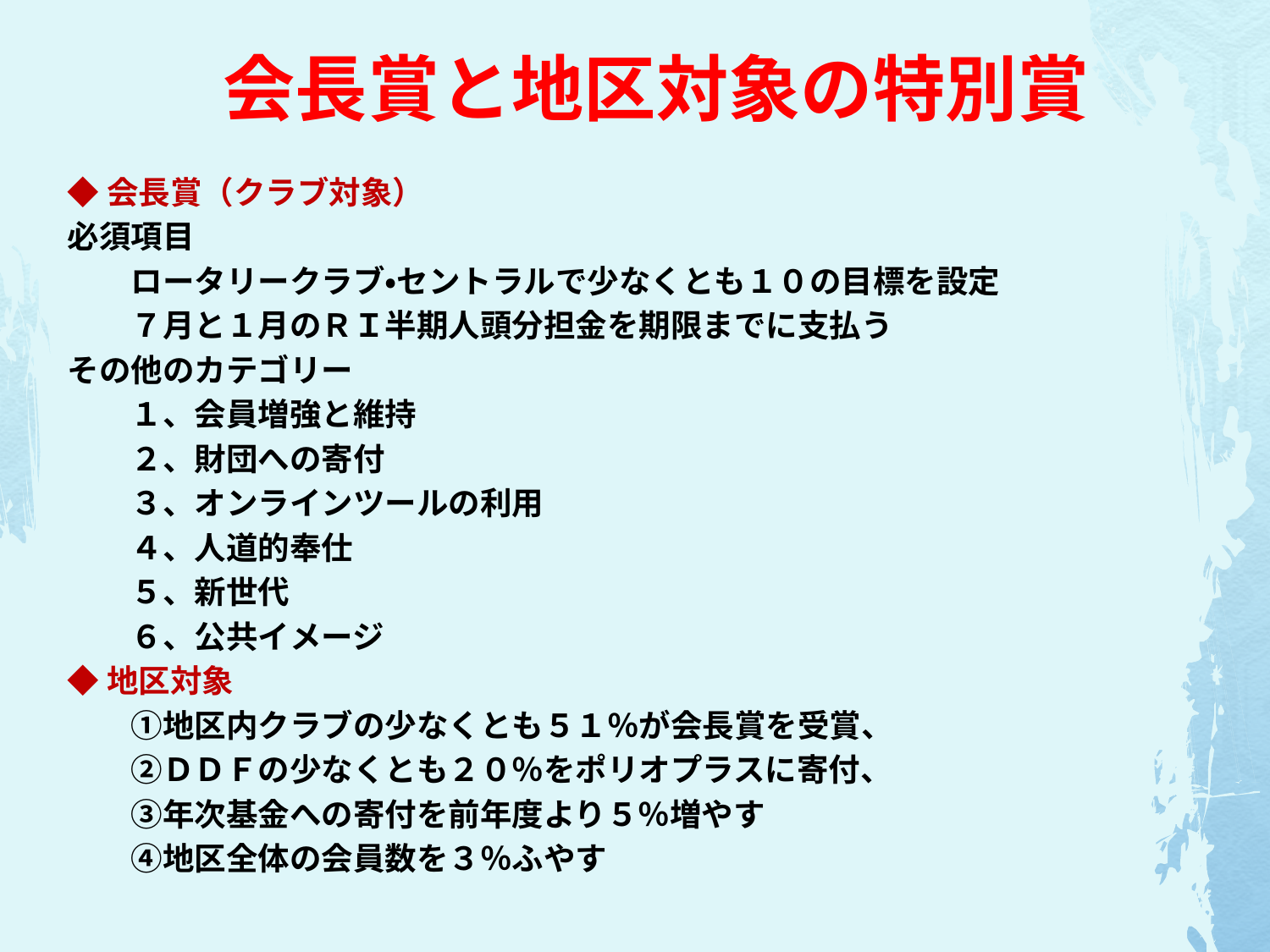

# 会長賞と地区対象の特別賞
◆会長賞（クラブ対象）
必須項目
　　ロータリークラブ・セントラルで少なくとも１０の目標を設定
　　７月と１月のＲＩ半期人頭分担金を期限までに支払う
その他のカテゴリー
　　１、会員増強と維持
　　２、財団への寄付
　　３、オンラインツールの利用
　　４、人道的奉仕
　　５、新世代
　　６、公共イメージ
◆地区対象
　　①地区内クラブの少なくとも５１％が会長賞を受賞、
　　②ＤＤＦの少なくとも２０％をポリオプラスに寄付、
　　③年次基金への寄付を前年度より５％増やす
　　④地区全体の会員数を３％ふやす